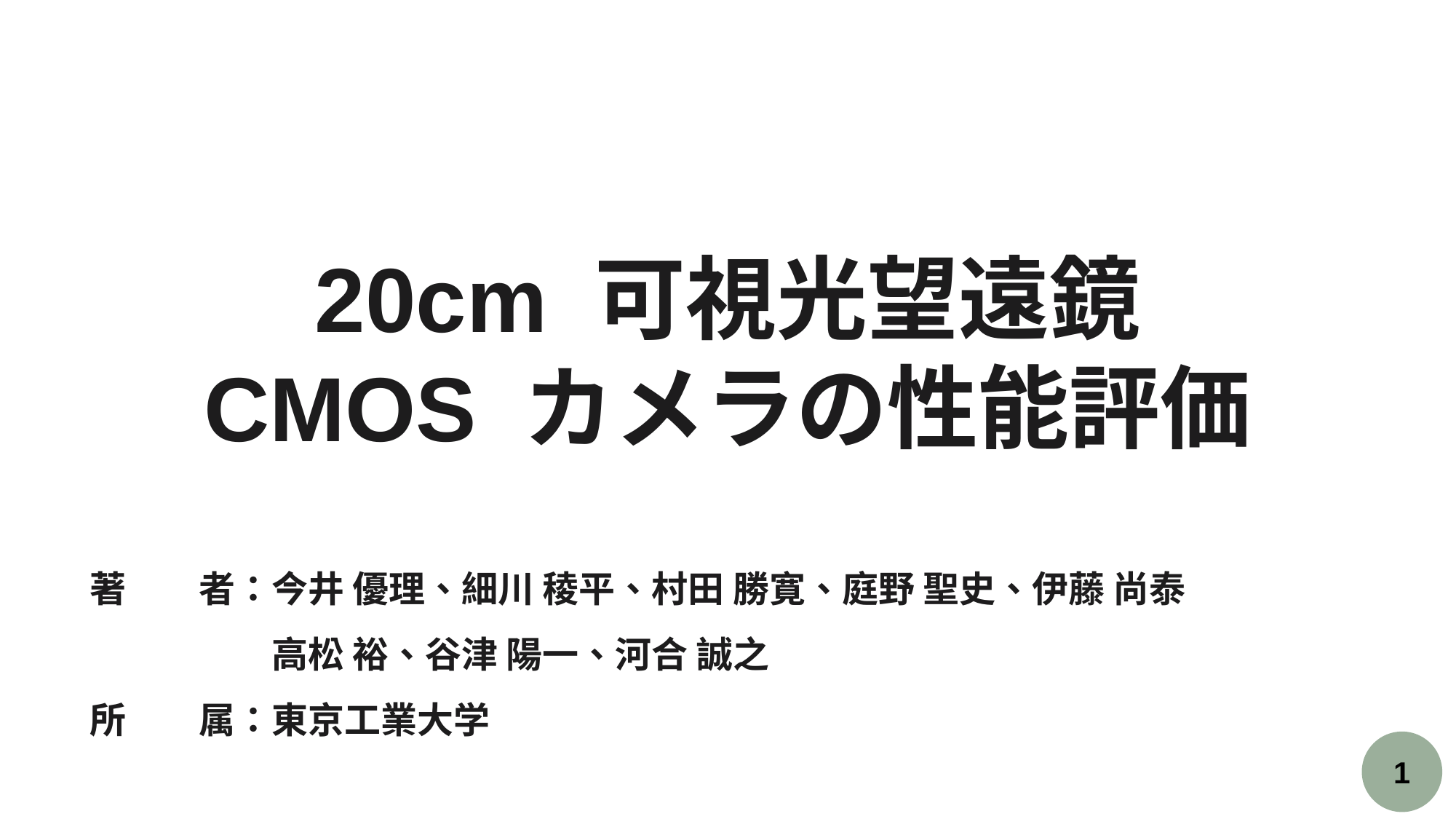

# 20cm 可視光望遠鏡 CMOS カメラの性能評価
著　　者：今井 優理、細川 稜平、村田 勝寛、庭野 聖史、伊藤 尚泰
	　　高松 裕、谷津 陽一、河合 誠之
所　　属：東京工業大学
1